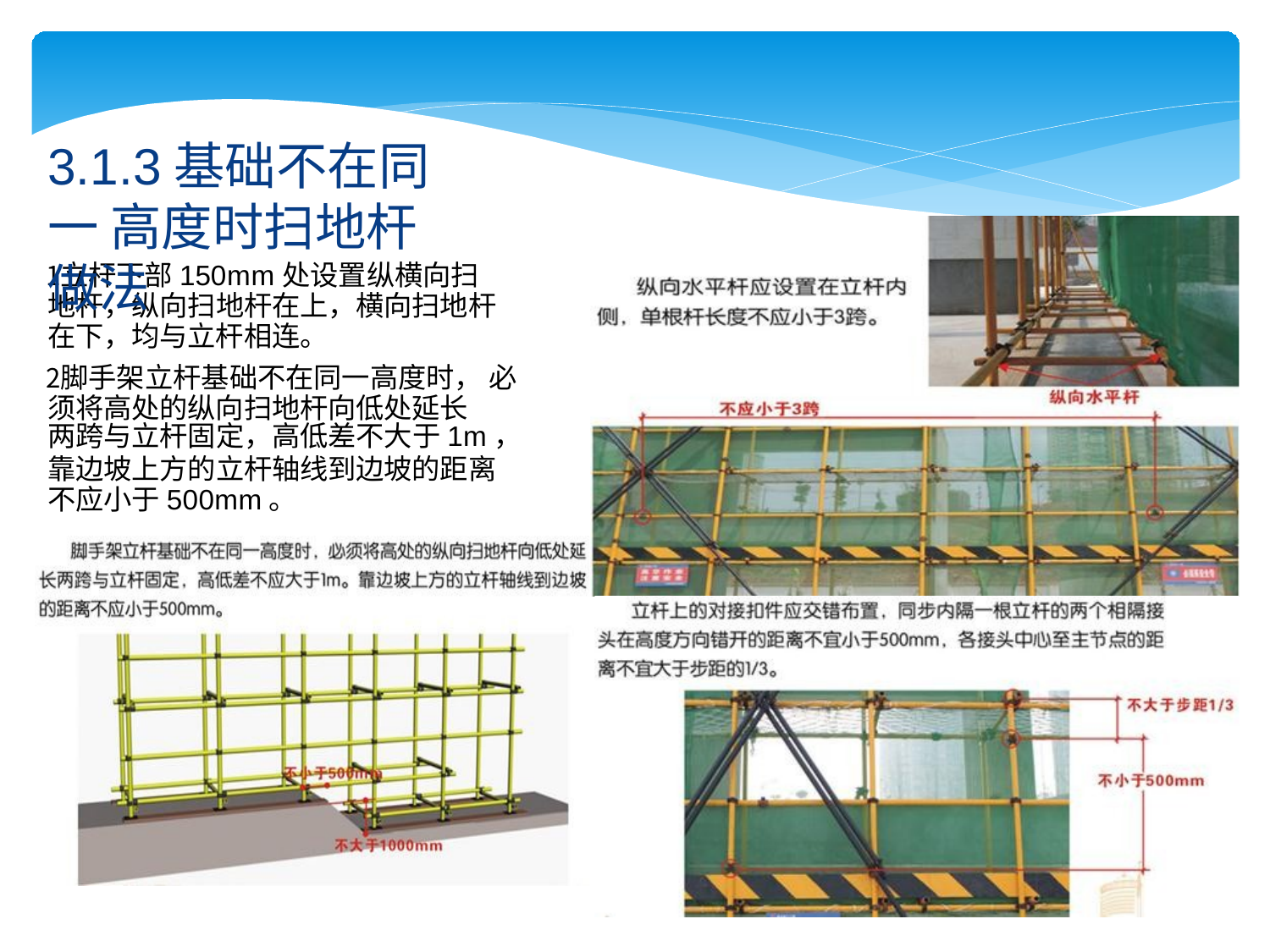

# 3.1.3基础不在同一 高度时扫地杆做法

立杆下部150mm处设置纵横向扫 地杆，纵向扫地杆在上，横向扫地杆 在下，均与立杆相连。
脚手架立杆基础不在同一高度时， 必须将高处的纵向扫地杆向低处延长
两跨与立杆固定，高低差不大于1m，
靠边坡上方的立杆轴线到边坡的距离 不应小于500mm。